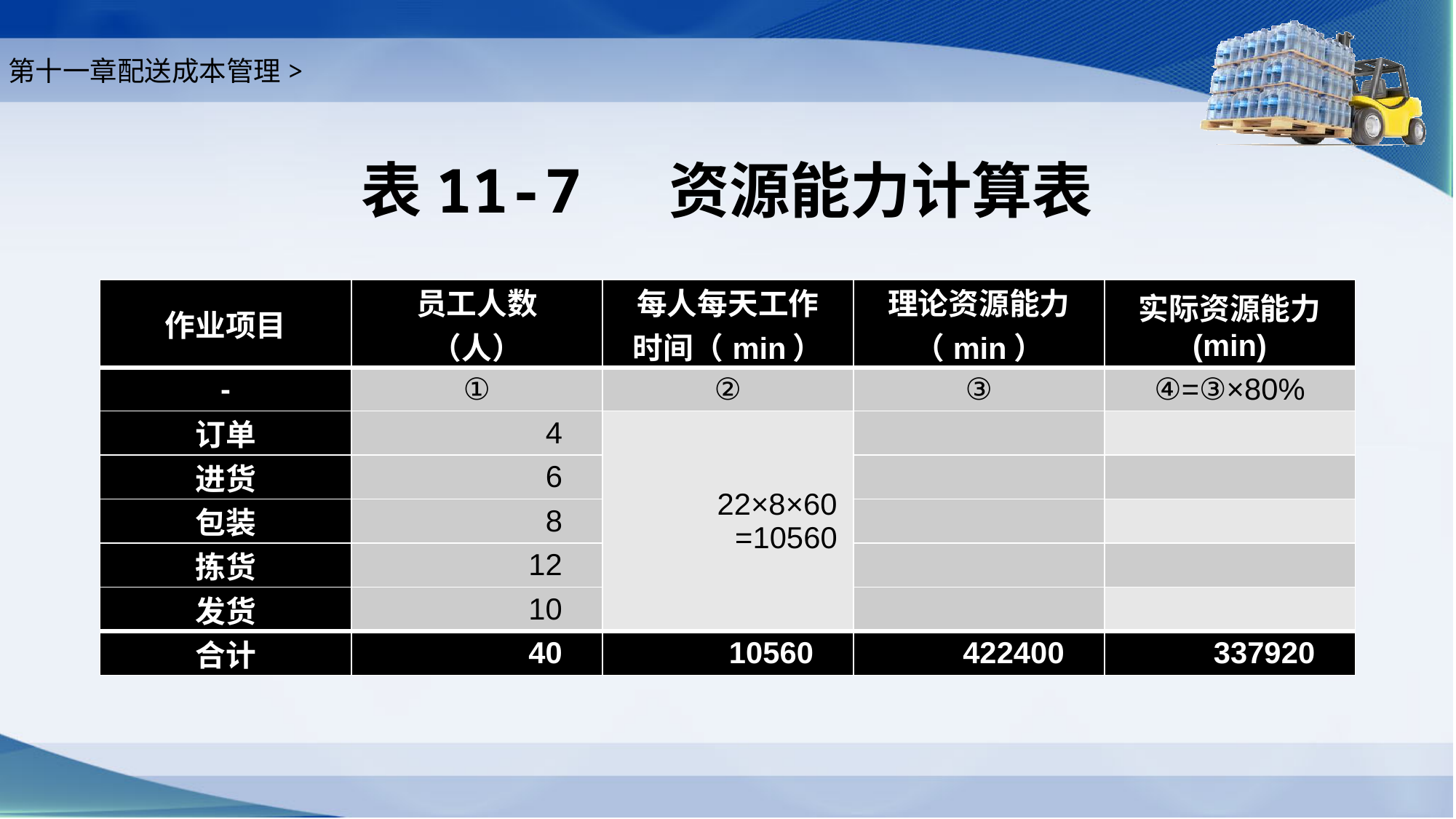

第十一章配送成本管理>
# 表11-7  资源能力计算表
| 作业项目 | 员工人数 （人） | 每人每天工作 时间（min） | 理论资源能力 （min） | 实际资源能力 (min) |
| --- | --- | --- | --- | --- |
| - | ① | ② | ③ | ④=③×80% |
| 订单 | 4 | 22×8×60 =10560 |  |  |
| 进货 | 6 |  |  |  |
| 包装 | 8 |  |  |  |
| 拣货 | 12 |  |  |  |
| 发货 | 10 |  |  |  |
| 合计 | 40 | 10560 | 422400 | 337920 |